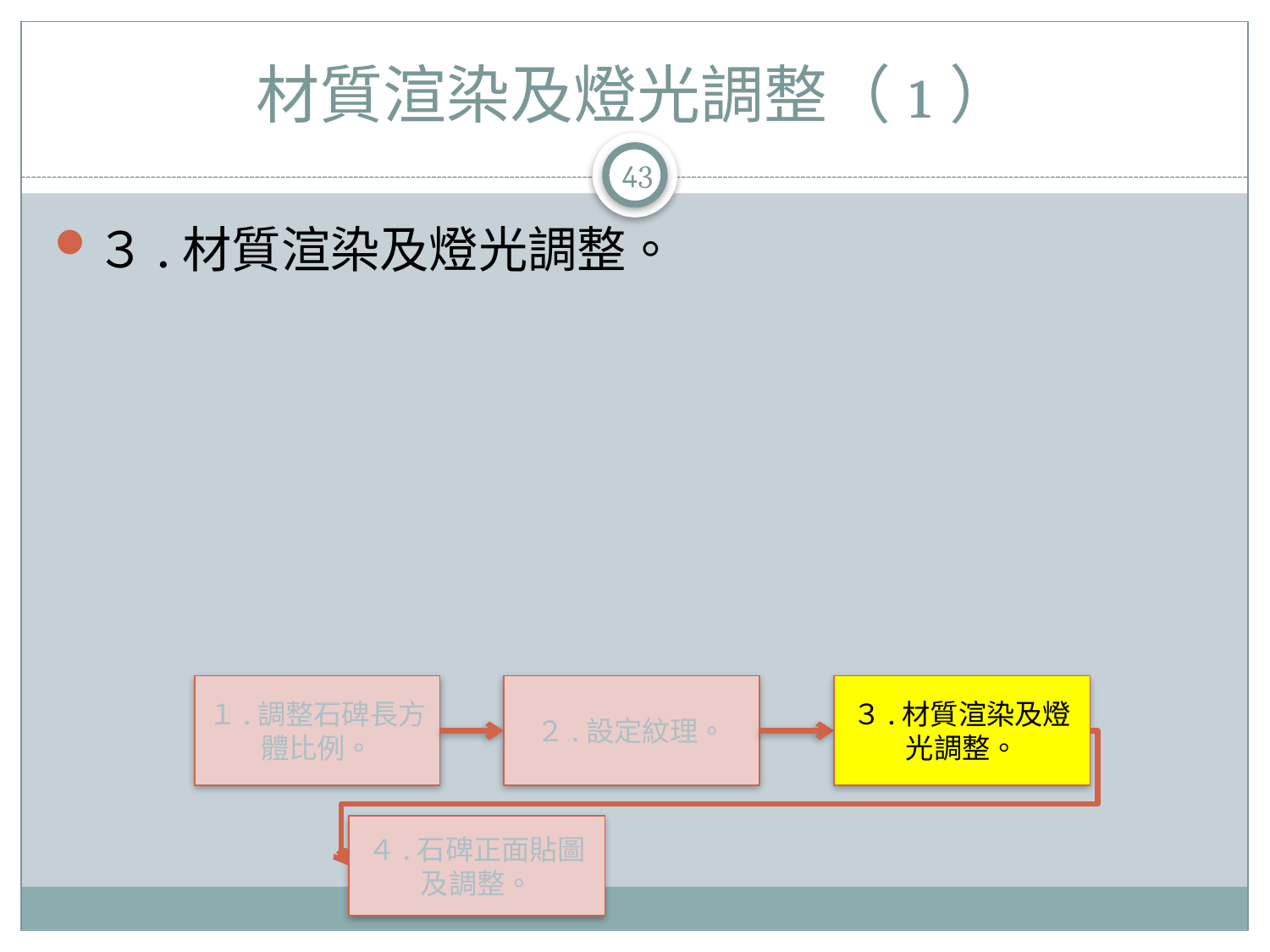

# 材質渲染及燈光調整（1）
43
３.材質渲染及燈光調整。

１.調整石碑長方體比例。
２.設定紋理。
３.材質渲染及燈光調整。
４.石碑正面貼圖及調整。